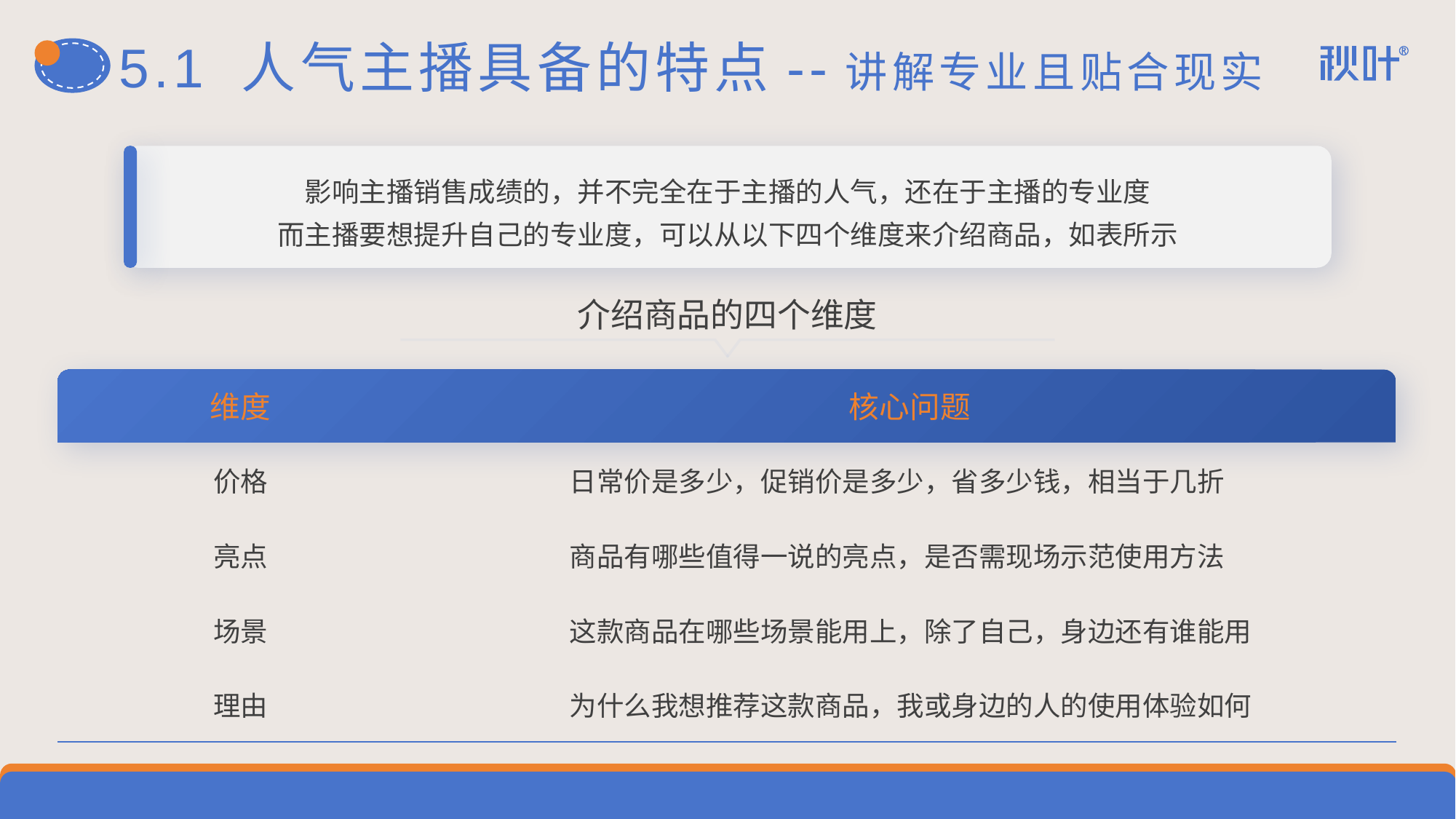

# 5.1 人气主播具备的特点--讲解专业且贴合现实

影响主播销售成绩的，并不完全在于主播的人气，还在于主播的专业度
而主播要想提升自己的专业度，可以从以下四个维度来介绍商品，如表所示
介绍商品的四个维度

| 维度 | 核心问题 |
| --- | --- |
| 价格 | 日常价是多少，促销价是多少，省多少钱，相当于几折 |
| 亮点 | 商品有哪些值得一说的亮点，是否需现场示范使用方法 |
| 场景 | 这款商品在哪些场景能用上，除了自己，身边还有谁能用 |
| 理由 | 为什么我想推荐这款商品，我或身边的人的使用体验如何 |